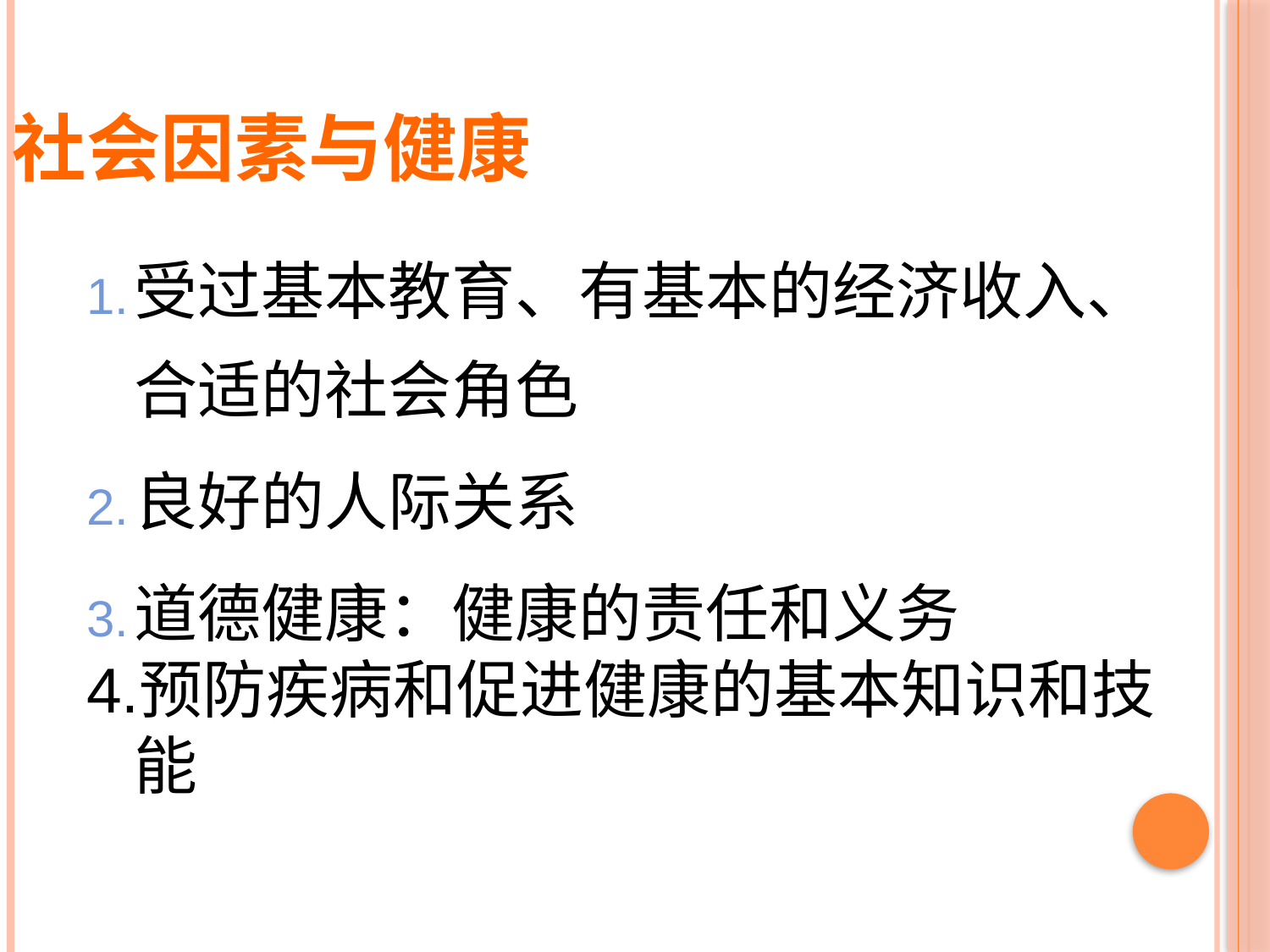

社会因素与健康
受过基本教育、有基本的经济收入、合适的社会角色
良好的人际关系
道德健康：健康的责任和义务
预防疾病和促进健康的基本知识和技能